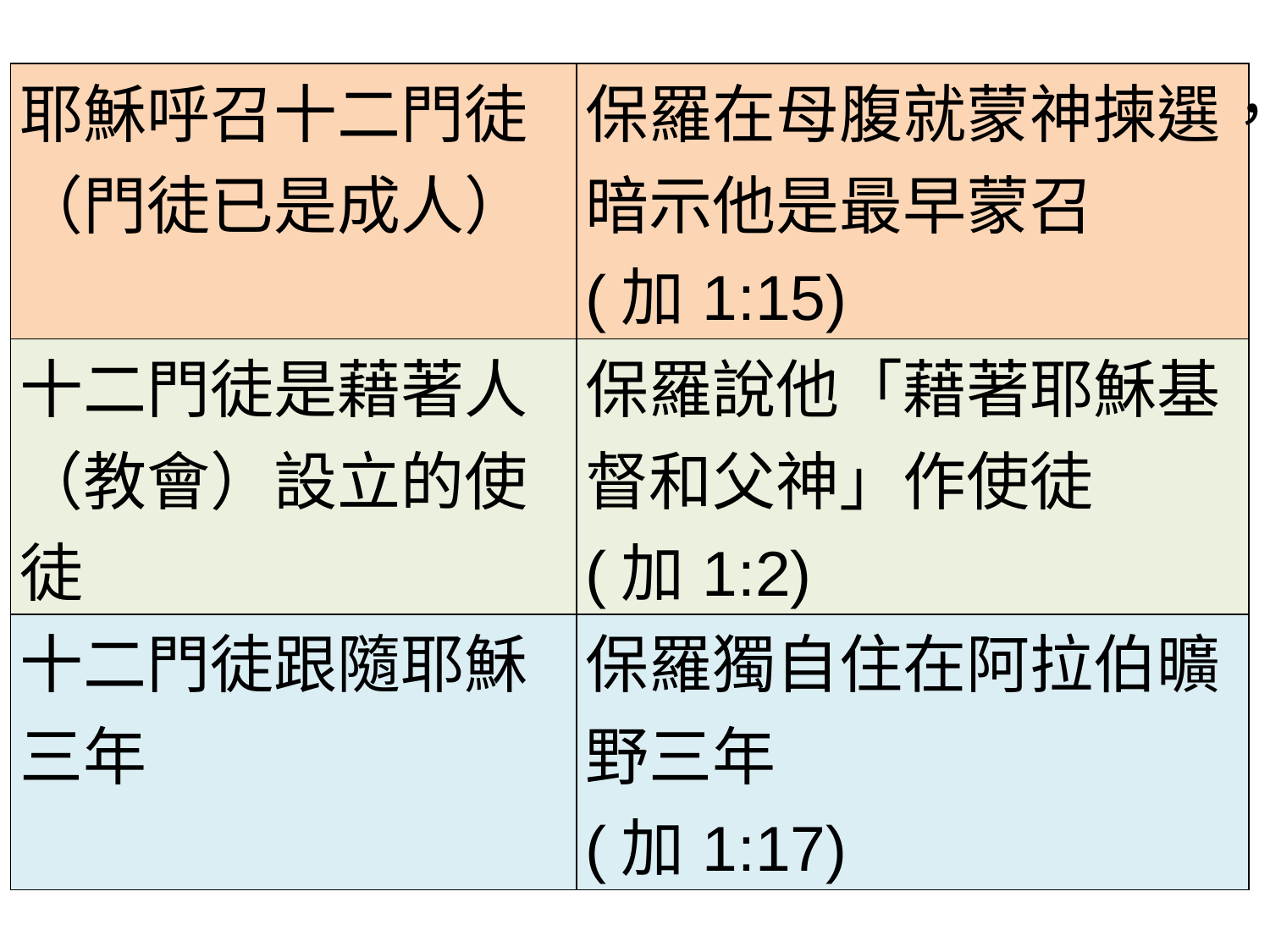

| 耶穌呼召十二門徒（門徒已是成人） | 保羅在母腹就蒙神揀選，暗示他是最早蒙召 (加1:15) |
| --- | --- |
| 十二門徒是藉著人（教會）設立的使徒 | 保羅說他「藉著耶穌基督和父神」作使徒 (加1:2) |
| 十二門徒跟隨耶穌三年 | 保羅獨自住在阿拉伯曠野三年 (加1:17) |